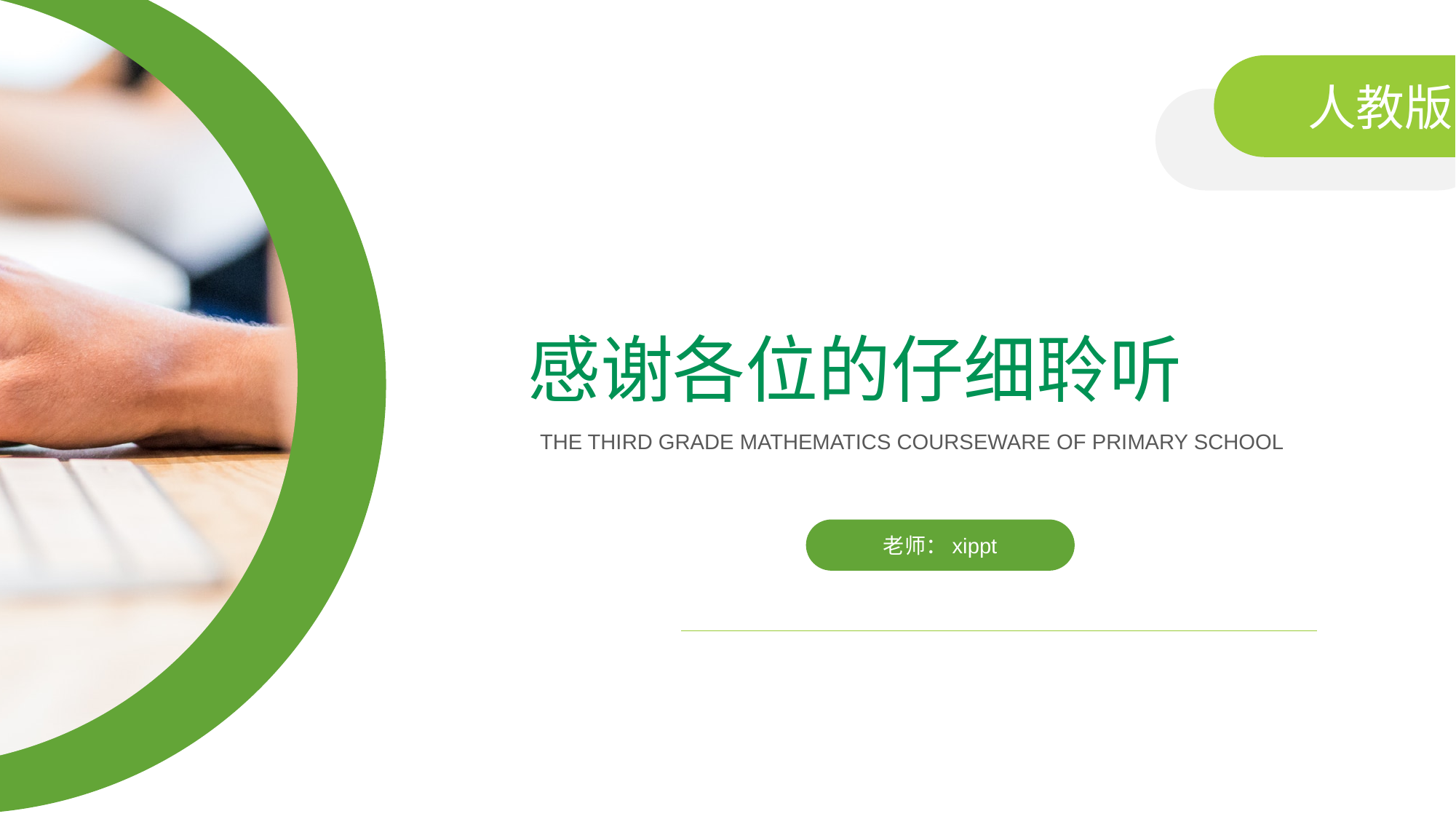

人教版

感谢各位的仔细聆听
THE THIRD GRADE MATHEMATICS COURSEWARE OF PRIMARY SCHOOL
老师：xippt